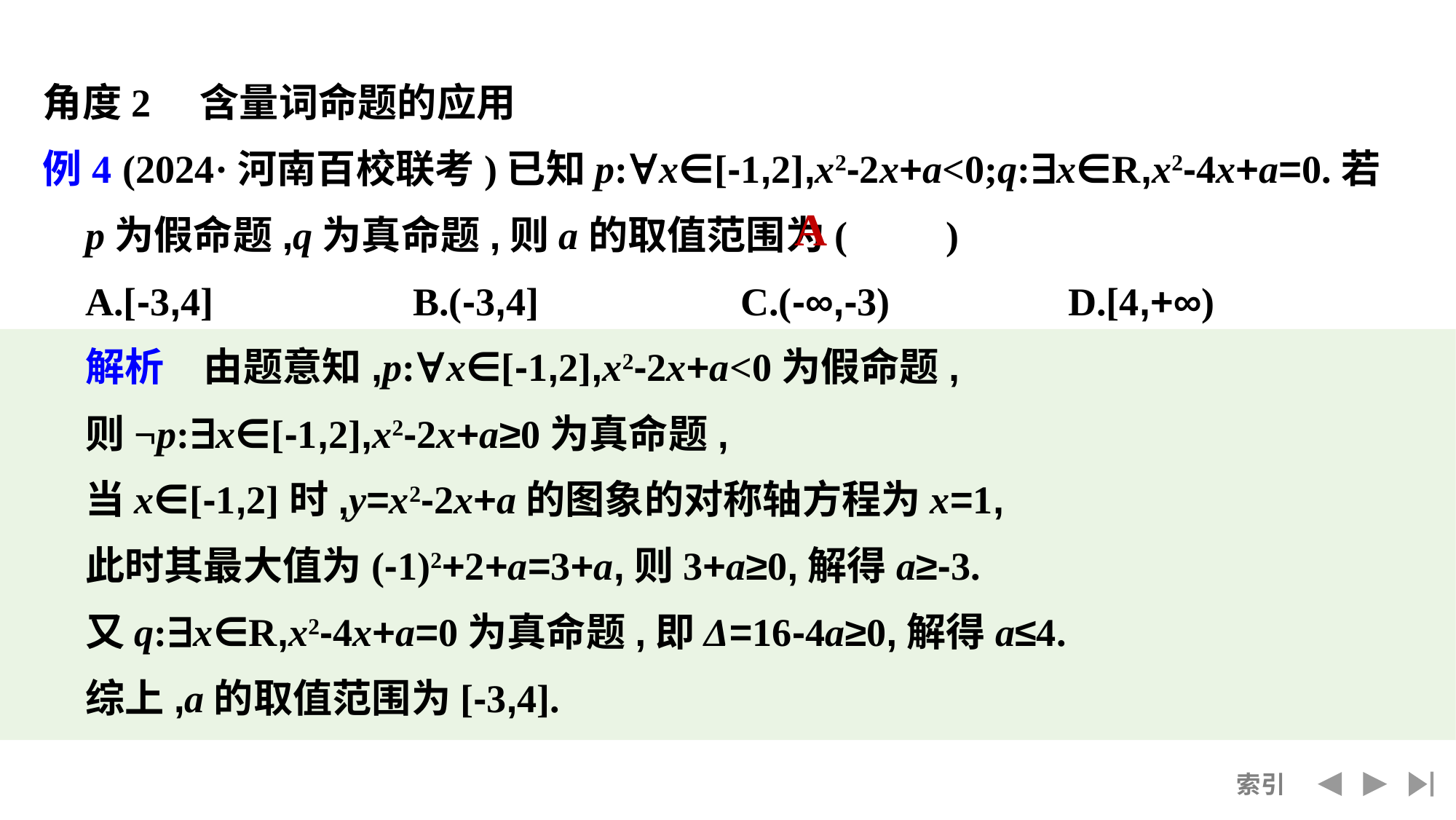

角度2　含量词命题的应用
例4 (2024·河南百校联考)已知p:∀x∈[-1,2],x2-2x+a<0;q:∃x∈R,x2-4x+a=0.若p为假命题,q为真命题,则a的取值范围为(　　)
	A.[-3,4]		B.(-3,4]		C.(-∞,-3)		D.[4,+∞)
	解析　由题意知,p:∀x∈[-1,2],x2-2x+a<0为假命题,
	则¬p:∃x∈[-1,2],x2-2x+a≥0为真命题,
	当x∈[-1,2]时,y=x2-2x+a的图象的对称轴方程为x=1,
	此时其最大值为(-1)2+2+a=3+a,则3+a≥0,解得a≥-3.
	又q:∃x∈R,x2-4x+a=0为真命题,即Δ=16-4a≥0,解得a≤4.
	综上,a的取值范围为[-3,4].
A